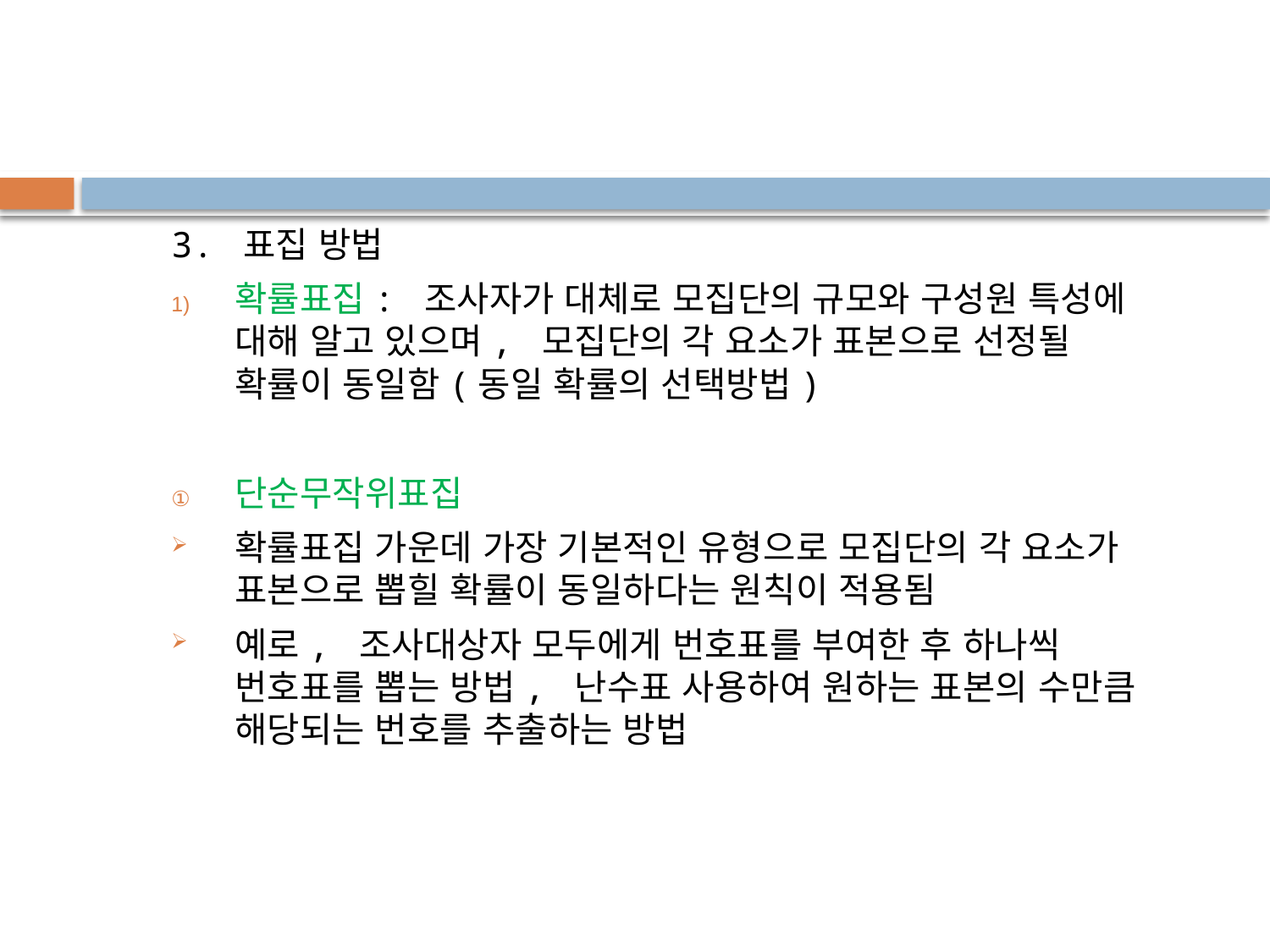

3. 표집 방법
확률표집: 조사자가 대체로 모집단의 규모와 구성원 특성에 대해 알고 있으며, 모집단의 각 요소가 표본으로 선정될 확률이 동일함(동일 확률의 선택방법)

단순무작위표집
확률표집 가운데 가장 기본적인 유형으로 모집단의 각 요소가 표본으로 뽑힐 확률이 동일하다는 원칙이 적용됨
예로, 조사대상자 모두에게 번호표를 부여한 후 하나씩 번호표를 뽑는 방법, 난수표 사용하여 원하는 표본의 수만큼 해당되는 번호를 추출하는 방법